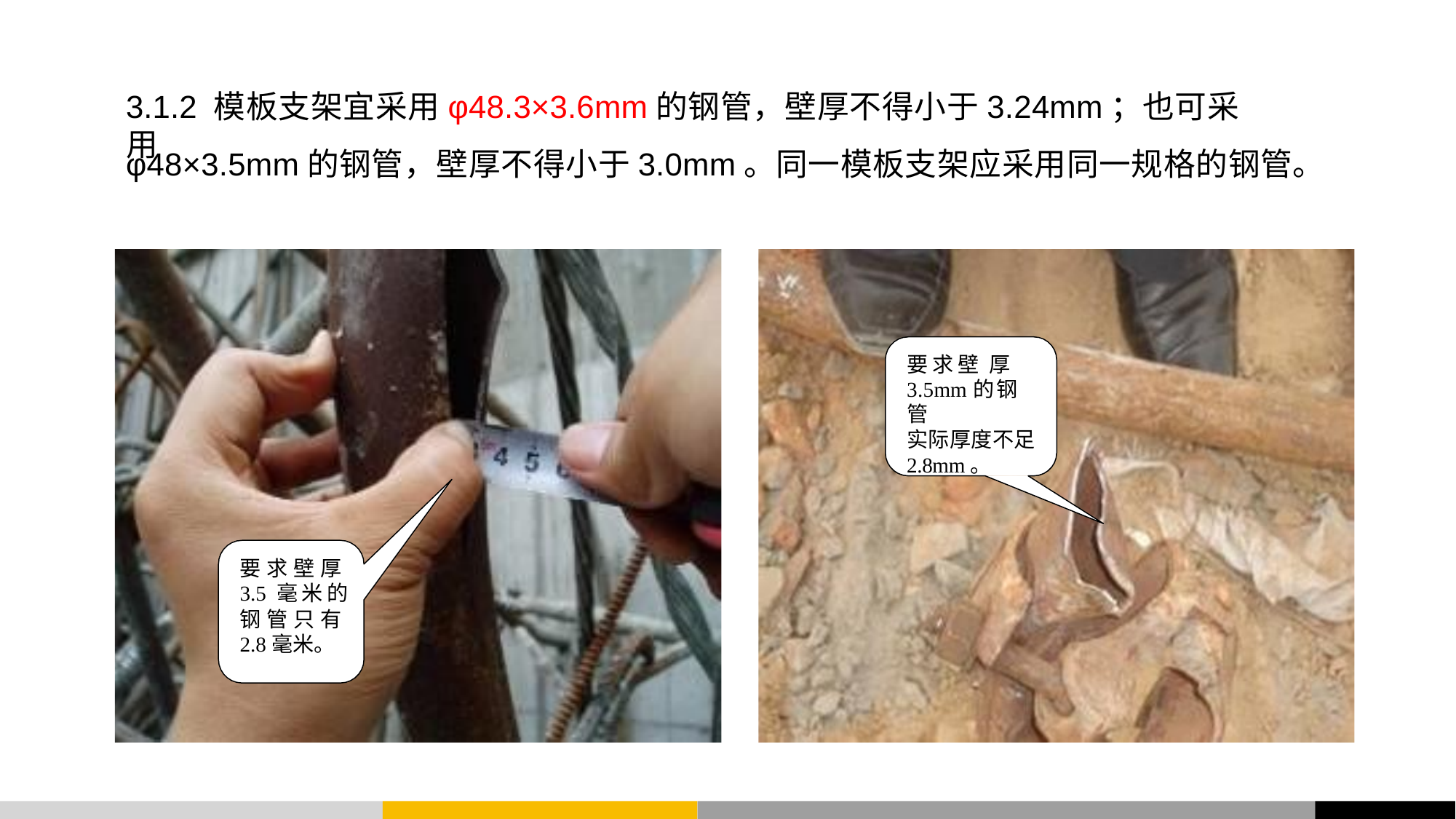

# 3.1.2 模板支架宜采用φ48.3×3.6mm的钢管，壁厚不得小于3.24mm；也可采用
φ48×3.5mm的钢管，壁厚不得小于3.0mm。同一模板支架应采用同一规格的钢管。

要 求 壁  厚
3.5mm的钢管
实际厚度不足
2.8mm。

要求壁厚
3.5 毫米的
钢管只有
2.8毫米。